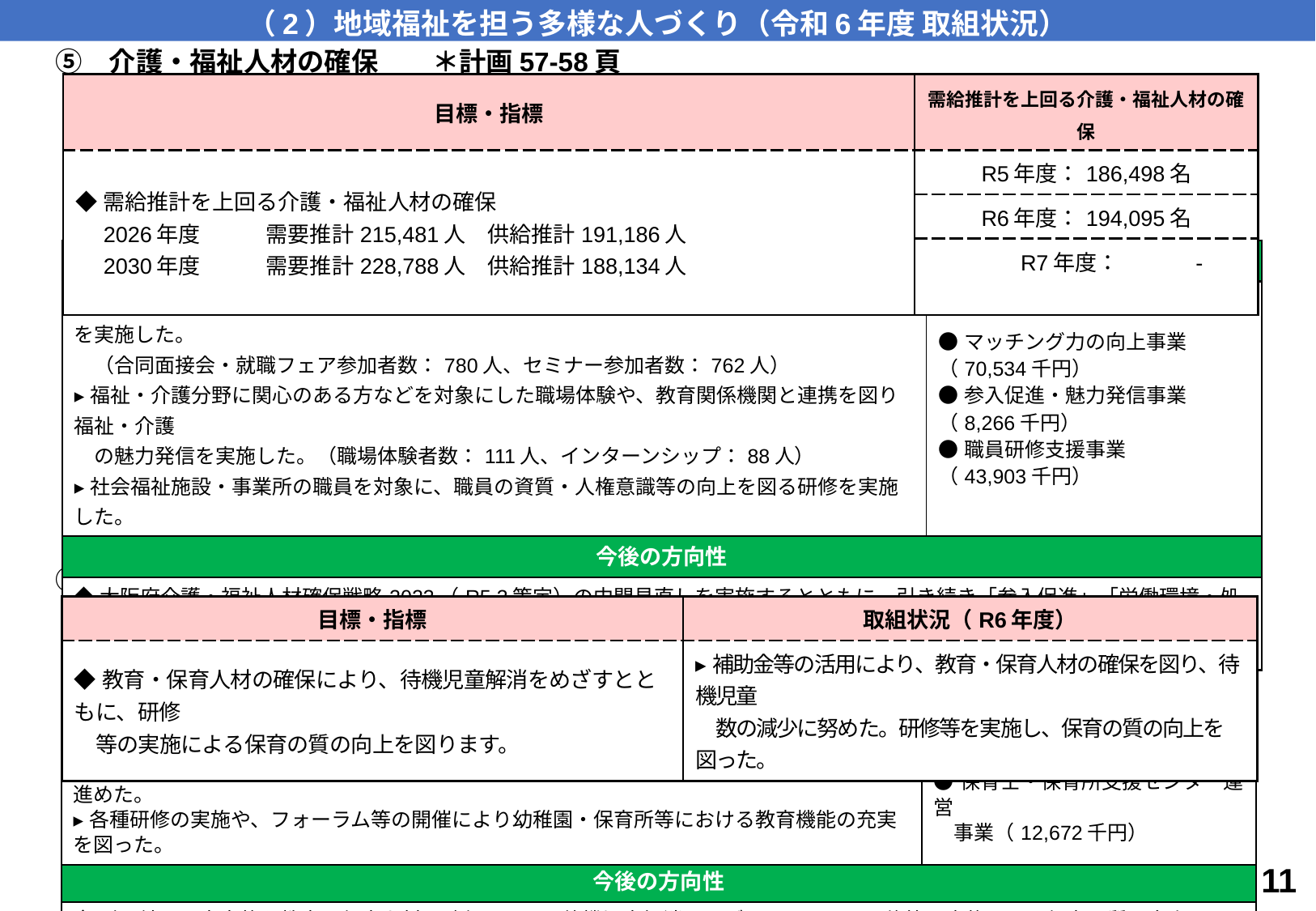

（2）地域福祉を担う多様な人づくり（令和6年度 取組状況）
　⑤　介護・福祉人材の確保　　＊計画57-58頁
| 目標・指標 | 需給推計を上回る介護・福祉人材の確保 |
| --- | --- |
| ◆需給推計を上回る介護・福祉人材の確保 　2026年度　　　需要推計215,481人　供給推計191,186人 　2030年度　　　需要推計228,788人　供給推計188,134人 | R5年度：186,498名 |
|  | R6年度：194,095名 |
|  | R7年度： 　　　- |
| 主な取組（R6年度） | 主な関連予算（R6年度） |
| --- | --- |
| ▸介護現場における人材確保・定着を図るため、合同面接会・就職フェア、各種セミナー等を実施した。 　（合同面接会・就職フェア参加者数：780人、セミナー参加者数：762人） ▸福祉・介護分野に関心のある方などを対象にした職場体験や、教育関係機関と連携を図り福祉・介護 　の魅力発信を実施した。（職場体験者数：111人、インターンシップ：88人） ▸社会福祉施設・事業所の職員を対象に、職員の資質・人権意識等の向上を図る研修を実施した。 | ●マッチング力の向上事業 （70,534千円） ●参入促進・魅力発信事業 （8,266千円） ●職員研修支援事業 （43,903千円） |
| 今後の方向性 |  |
| ◆大阪府介護・福祉人材確保戦略2023（R5.3策定）の中間見直しを実施するとともに、引き続き「参入促進」「労働環境・処遇の改善」「資質 　の向上」の３つのアプローチ により、地域医療介護総合確保基金等を活用し、介護従事者の確保及び資質向上を図っていく。 |  |
　⑥　教育・保育人材の確保　　＊計画58-60頁
| 目標・指標 | 取組状況（R6年度） |
| --- | --- |
| ◆教育・保育人材の確保により、待機児童解消をめざすとともに、研修 　等の実施による保育の質の向上を図ります。 | ▸補助金等の活用により、教育・保育人材の確保を図り、待機児童 　数の減少に努めた。研修等を実施し、保育の質の向上を図った。 |
| 主な取組（R6年度） | 主な関連予算（R6年度） |
| --- | --- |
| ▸潜在保育士に対する就職あっせんやセミナー開催等により保育人材の確保に向けて取組を進めた。 ▸各種研修の実施や、フォーラム等の開催により幼稚園・保育所等における教育機能の充実を図った。 | ●保育士・保育所支援センター運営 　事業（12,672千円） |
| 今後の方向性 |  |
| ◆引き続き、安定的な教育・保育人材の確保により、待機児童解消をめざすとともに、研修等の実施による保育の質の向上を図る。 |  |
11